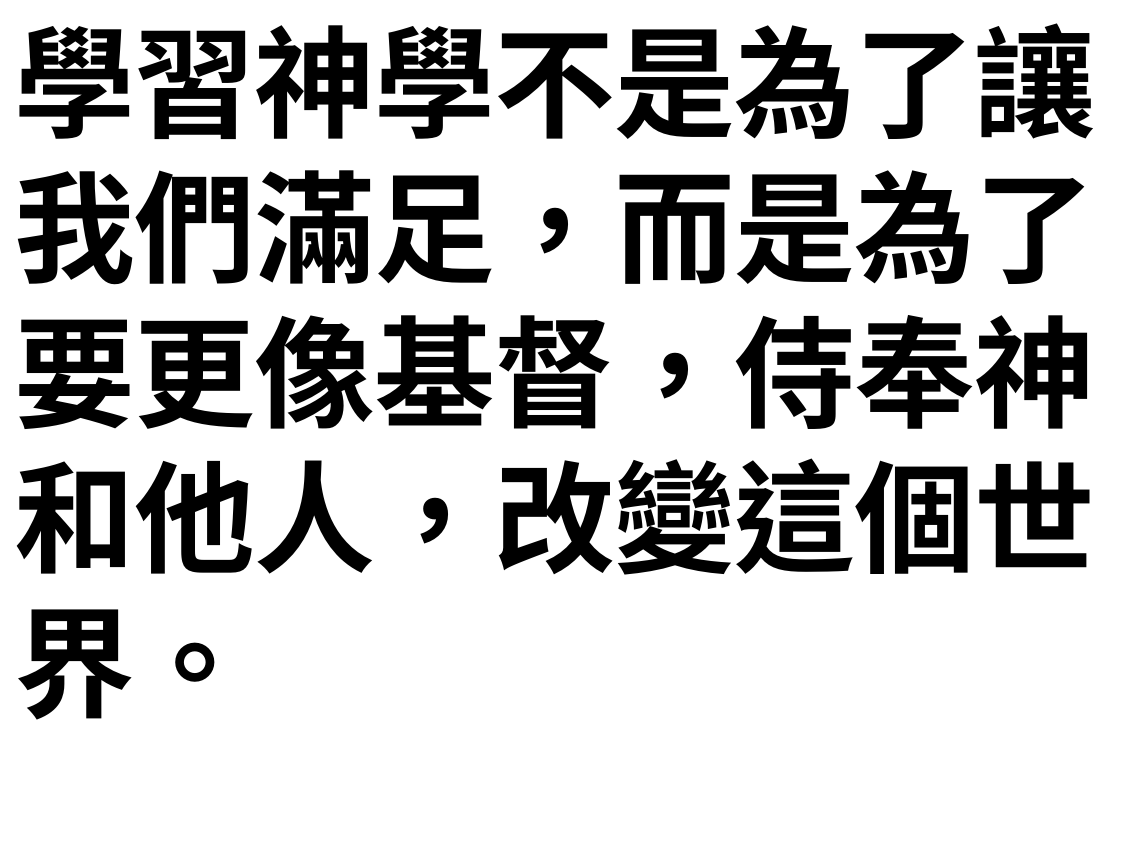

學習神學不是為了讓我們滿足，而是為了要更像基督，侍奉神和他人，改變這個世界。